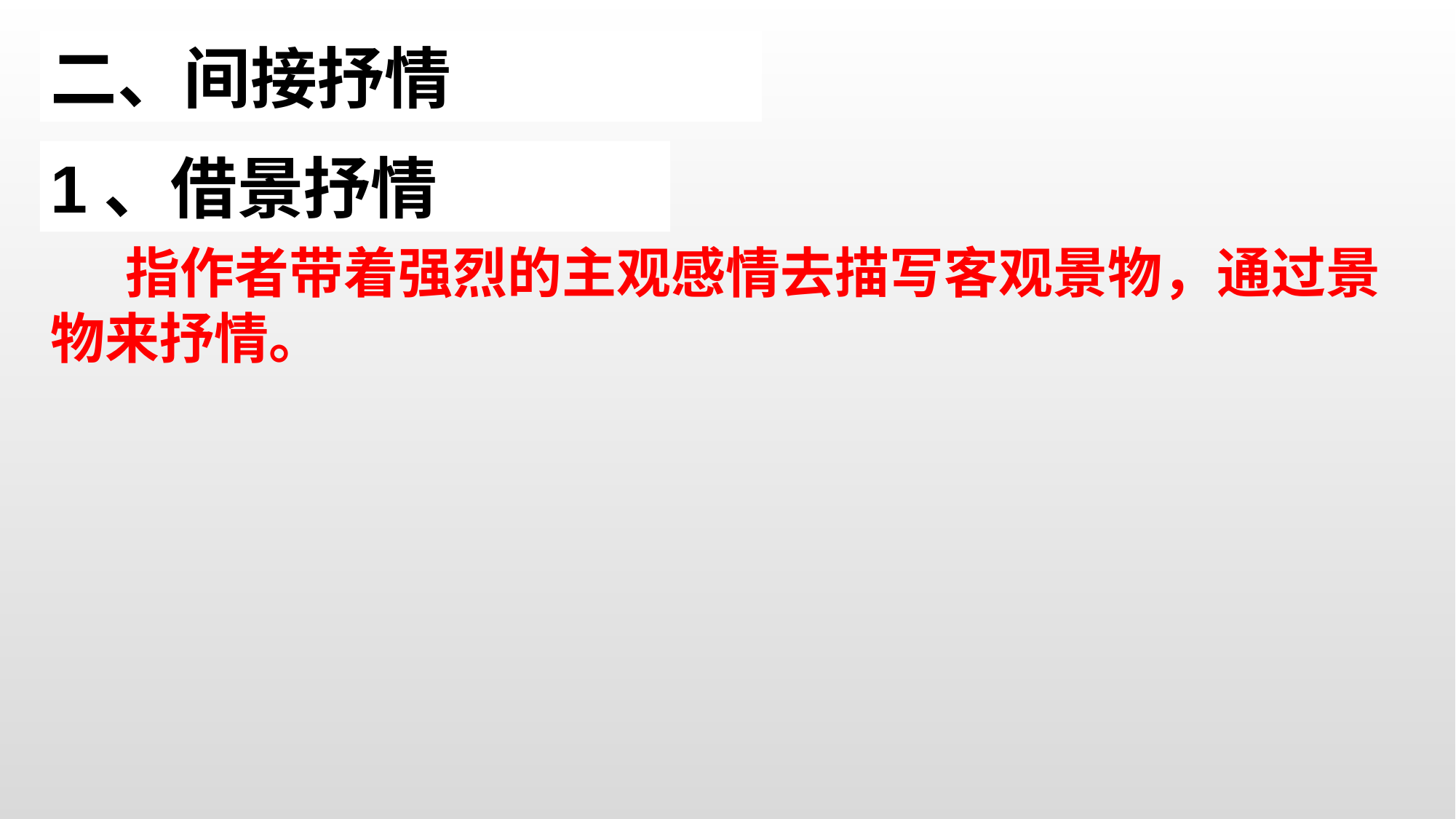

二、间接抒情
1、借景抒情
     指作者带着强烈的主观感情去描写客观景物，通过景物来抒情。